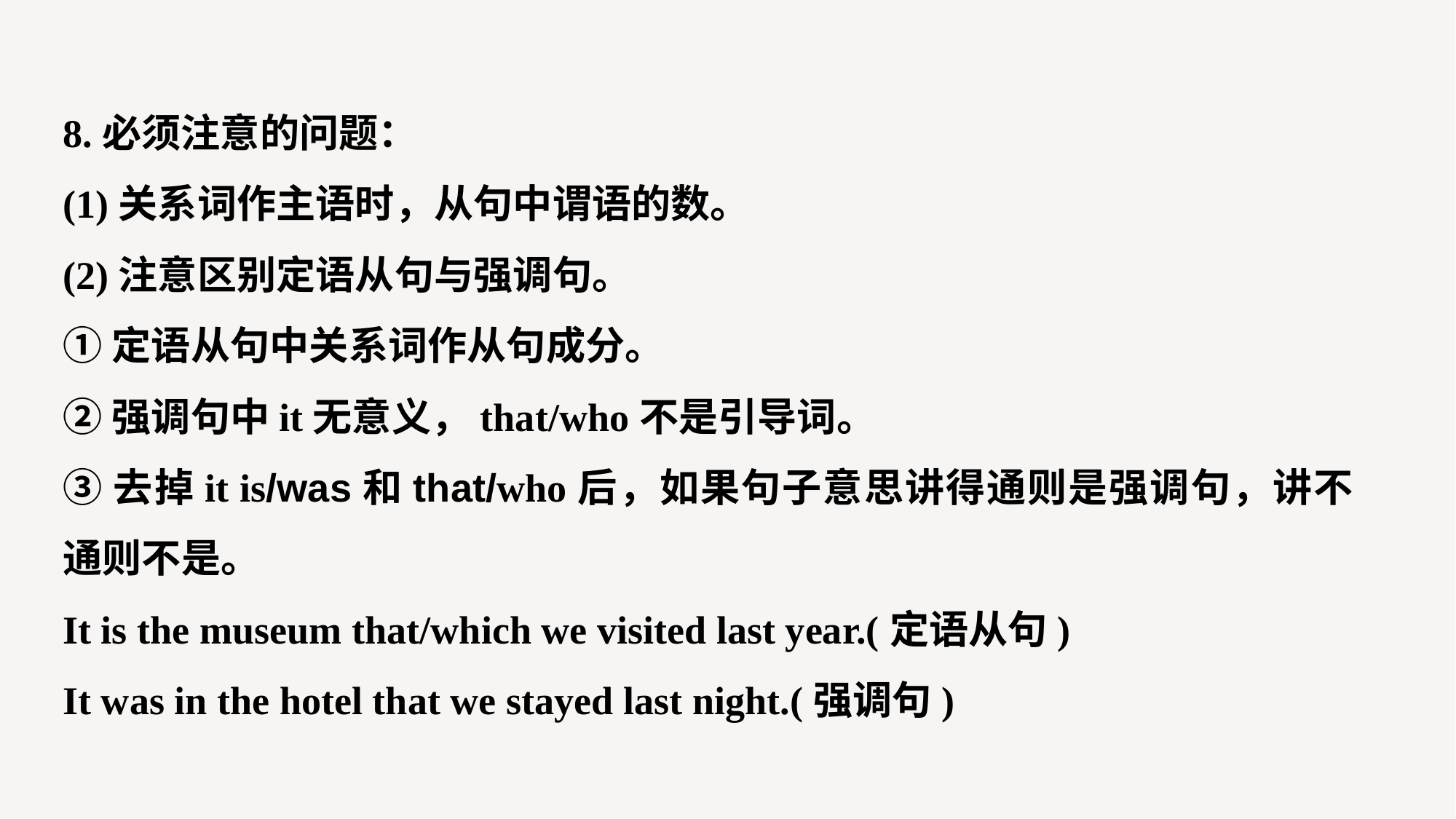

8.必须注意的问题：
(1)关系词作主语时，从句中谓语的数。
(2)注意区别定语从句与强调句。
①定语从句中关系词作从句成分。
②强调句中it无意义，that/who不是引导词。
③去掉it is/was和that/who后，如果句子意思讲得通则是强调句，讲不通则不是。
It is the museum that/which we visited last year.(定语从句)
It was in the hotel that we stayed last night.(强调句)